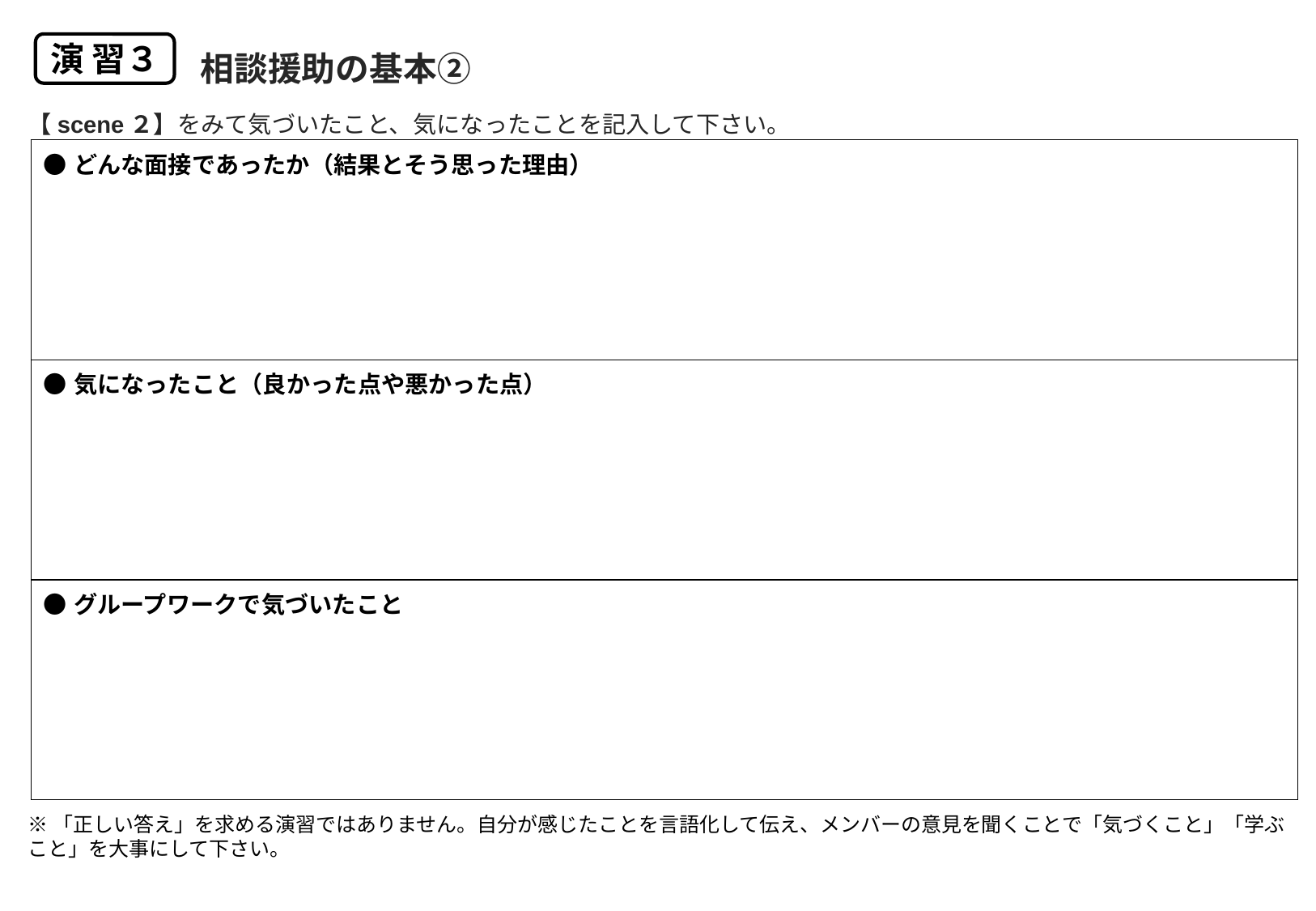

相談援助の基本②
演 習３
【scene２】をみて気づいたこと、気になったことを記入して下さい。
| ●どんな面接であったか（結果とそう思った理由） |
| --- |
| ●気になったこと（良かった点や悪かった点） |
| ●グループワークで気づいたこと |
※「正しい答え」を求める演習ではありません。自分が感じたことを言語化して伝え、メンバーの意見を聞くことで「気づくこと」「学ぶこと」を大事にして下さい。